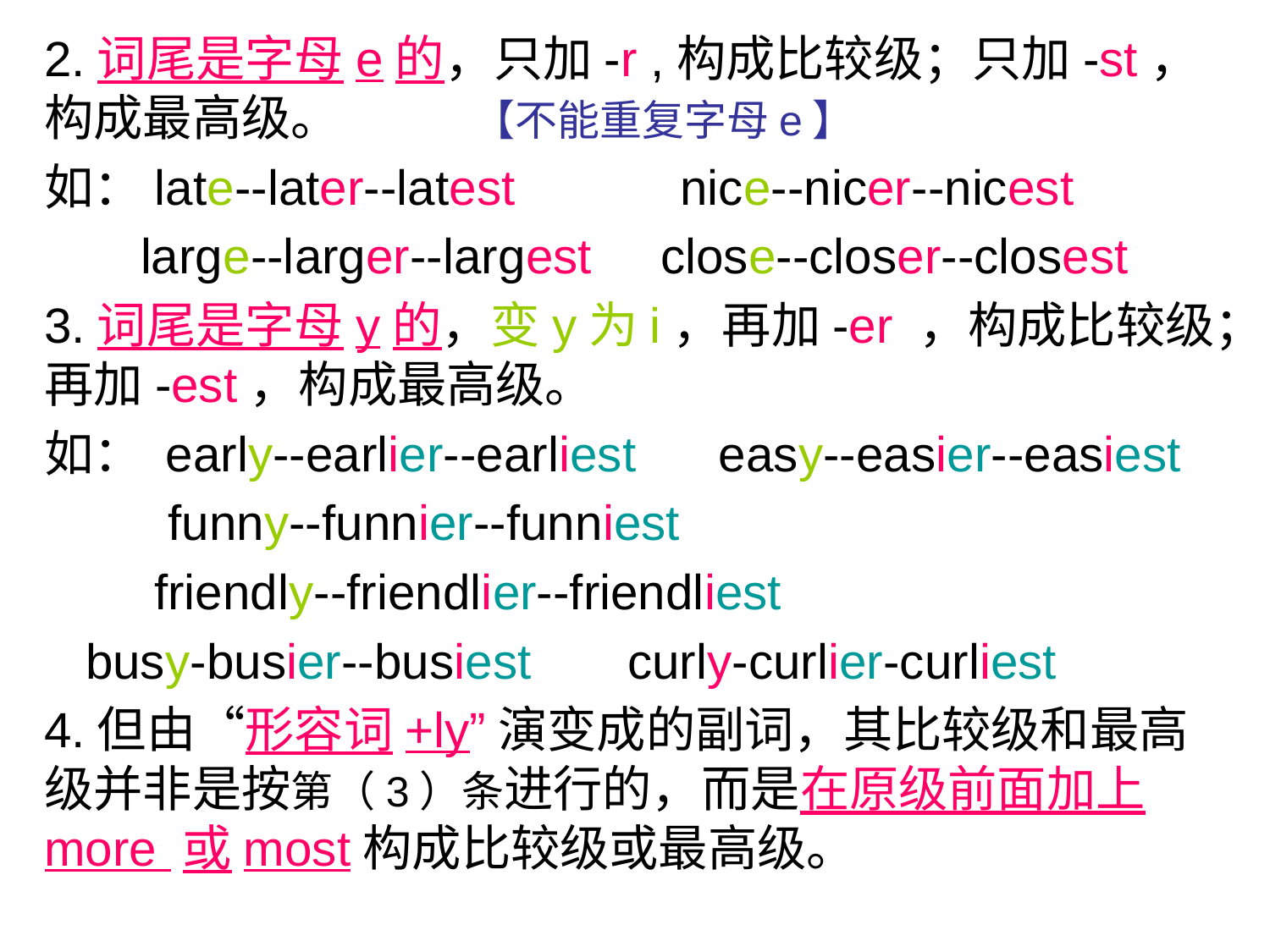

2.词尾是字母e的，只加-r ,构成比较级；只加-st，构成最高级。            【不能重复字母e】
如：late--later--latest            nice--nicer--nicest
       large--larger--largest     close--closer--closest
3.词尾是字母y的，变y为i，再加-er ，构成比较级；再加-est，构成最高级。
如： early--earlier--earliest      easy--easier--easiest
         funny--funnier--funniest
        friendly--friendlier--friendliest
   busy-busier--busiest       curly-curlier-curliest
4.但由“形容词+ly”演变成的副词，其比较级和最高级并非是按第（3）条进行的，而是在原级前面加上more 或most构成比较级或最高级。